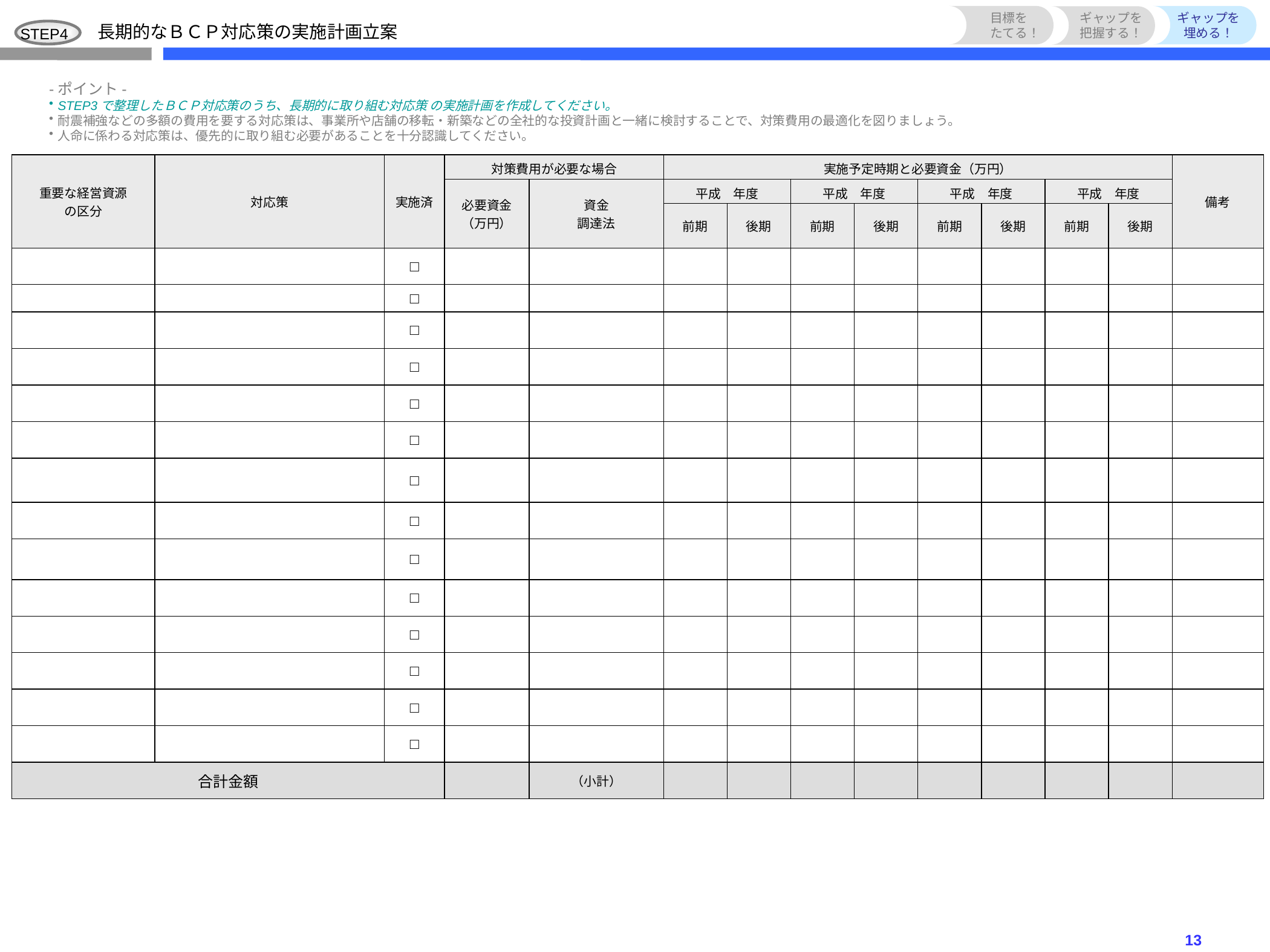

目標を
たてる！
ギャップを
把握する！
ギャップを
埋める！

長期的なＢＣＰ対応策の実施計画立案
STEP4

-ポイント-
STEP3で整理したＢＣＰ対応策のうち、長期的に取り組む対応策 の実施計画を作成してください。
耐震補強などの多額の費用を要する対応策は、事業所や店舗の移転・新築などの全社的な投資計画と一緒に検討することで、対策費用の最適化を図りましょう。
人命に係わる対応策は、優先的に取り組む必要があることを十分認識してください。
| 重要な経営資源 の区分 | 対応策 | 実施済 | 対策費用が必要な場合 |  | 実施予定時期と必要資金（万円） |  |  |  |  |  |  |  | 備考 |
| --- | --- | --- | --- | --- | --- | --- | --- | --- | --- | --- | --- | --- | --- |
|  |  |  | 必要資金 （万円） | 資金 調達法 | 平成　年度 |  | 平成　年度 |  | 平成　年度 |  | 平成　年度 |  |  |
|  |  |  |  |  | 前期 | 後期 | 前期 | 後期 | 前期 | 後期 | 前期 | 後期 |  |
|  |  | □ |  |  |  |  |  |  |  |  |  |  |  |
|  |  | □ |  |  |  |  |  |  |  |  |  |  |  |
|  |  | □ |  |  |  |  |  |  |  |  |  |  |  |
|  |  | □ |  |  |  |  |  |  |  |  |  |  |  |
|  |  | □ |  |  |  |  |  |  |  |  |  |  |  |
|  |  | □ |  |  |  |  |  |  |  |  |  |  |  |
|  |  | □ |  |  |  |  |  |  |  |  |  |  |  |
|  |  | □ |  |  |  |  |  |  |  |  |  |  |  |
|  |  | □ |  |  |  |  |  |  |  |  |  |  |  |
|  |  | □ |  |  |  |  |  |  |  |  |  |  |  |
|  |  | □ |  |  |  |  |  |  |  |  |  |  |  |
|  |  | □ |  |  |  |  |  |  |  |  |  |  |  |
|  |  | □ |  |  |  |  |  |  |  |  |  |  |  |
|  |  | □ |  |  |  |  |  |  |  |  |  |  |  |
| 合計金額 |  |  |  | （小計） |  |  |  |  |  |  |  |  |  |
13